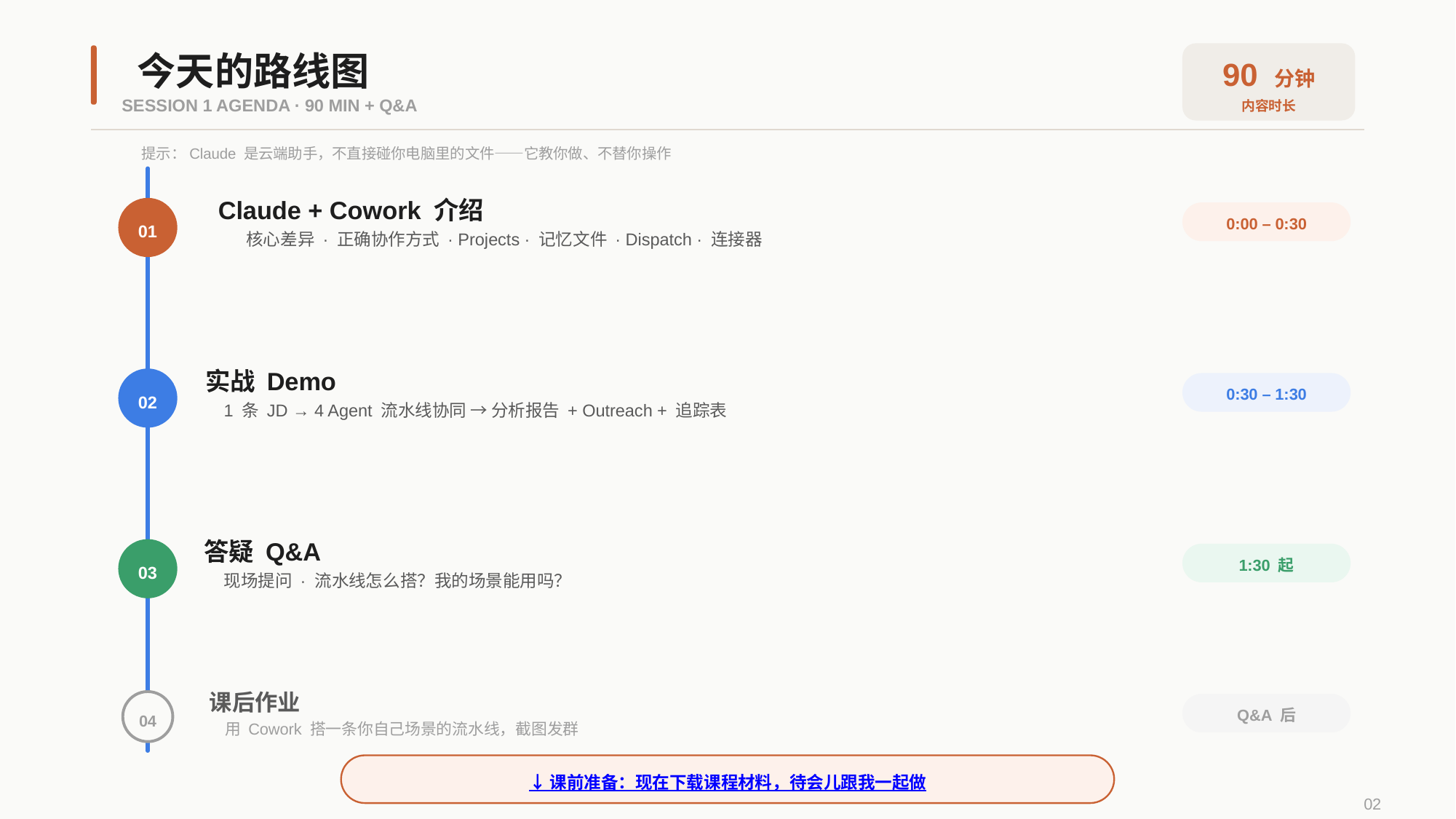

今天的路线图
90 分钟
SESSION 1 AGENDA · 90 MIN + Q&A
内容时长

提示：Claude 是云端助手，不直接碰你电脑里的文件——它教你做、不替你操作

Claude + Cowork 介绍

0:00 – 0:30
01
核心差异 · 正确协作方式 · Projects · 记忆文件 · Dispatch · 连接器
实战 Demo

0:30 – 1:30
02
1 条 JD → 4 Agent 流水线协同 → 分析报告 + Outreach + 追踪表
答疑 Q&A

1:30 起
03
现场提问 · 流水线怎么搭？我的场景能用吗？
课后作业

Q&A 后
04
用 Cowork 搭一条你自己场景的流水线，截图发群

↓ 课前准备：现在下载课程材料，待会儿跟我一起做
02